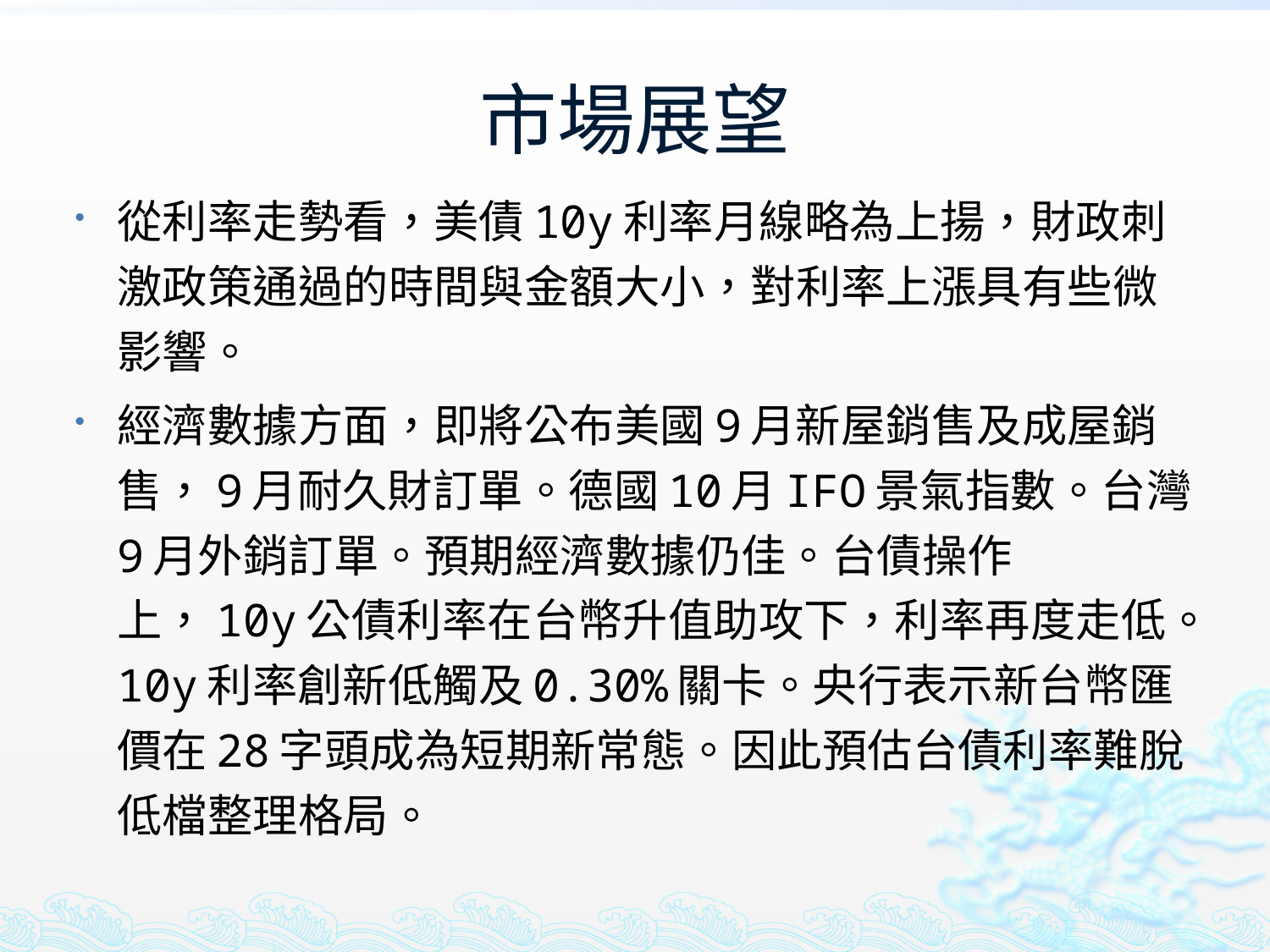

# 市場展望
從利率走勢看，美債10y利率月線略為上揚，財政刺激政策通過的時間與金額大小，對利率上漲具有些微影響。
經濟數據方面，即將公布美國9月新屋銷售及成屋銷售，9月耐久財訂單。德國10月IFO景氣指數。台灣9月外銷訂單。預期經濟數據仍佳。台債操作上，10y公債利率在台幣升值助攻下，利率再度走低。10y利率創新低觸及0.30%關卡。央行表示新台幣匯價在28字頭成為短期新常態。因此預估台債利率難脫低檔整理格局。